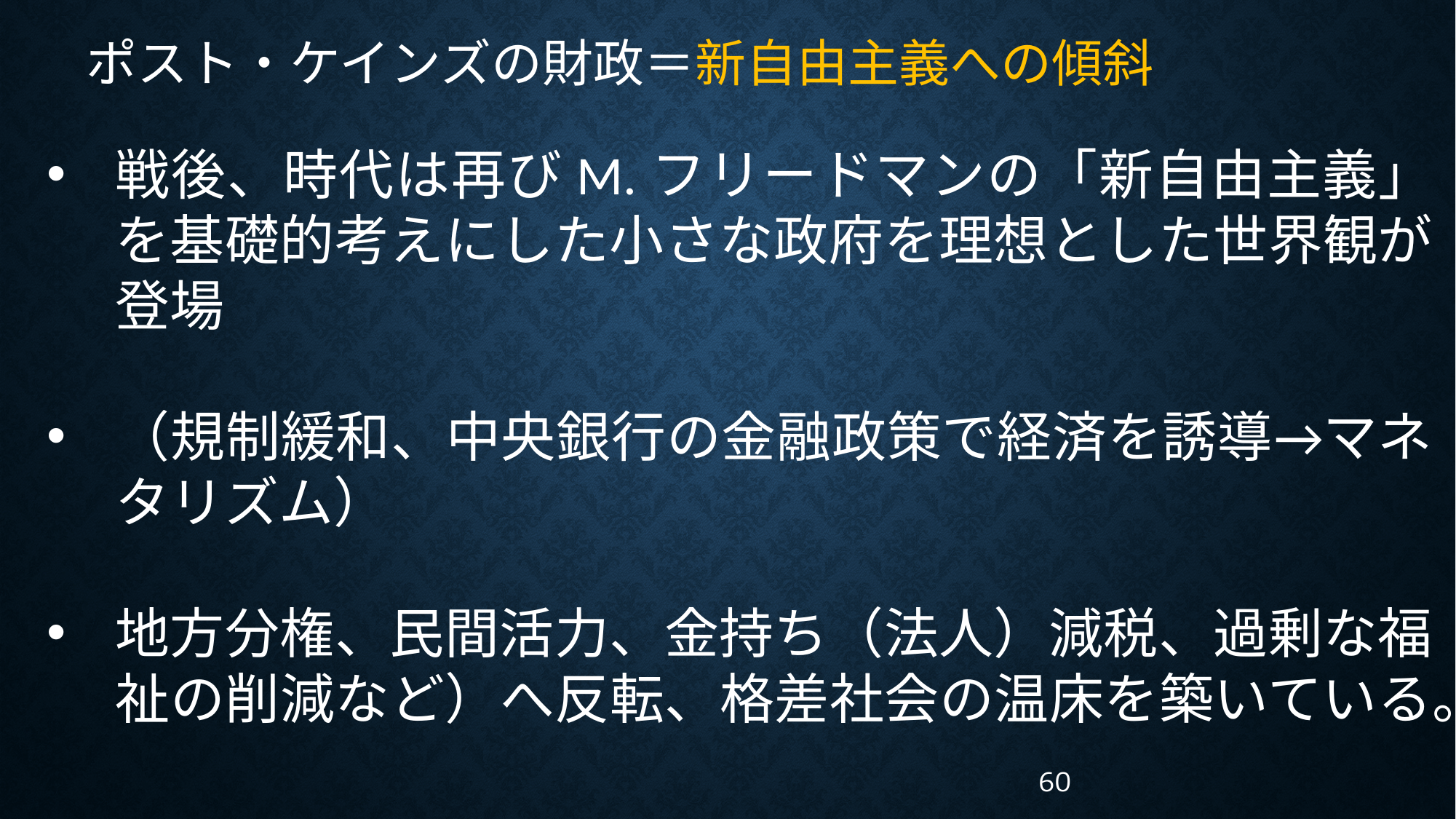

ポスト・ケインズの財政＝新自由主義への傾斜
戦後、時代は再びM.フリードマンの「新自由主義」を基礎的考えにした小さな政府を理想とした世界観が登場

（規制緩和、中央銀行の金融政策で経済を誘導→マネタリズム）

地方分権、民間活力、金持ち（法人）減税、過剰な福祉の削減など）へ反転、格差社会の温床を築いている。
60